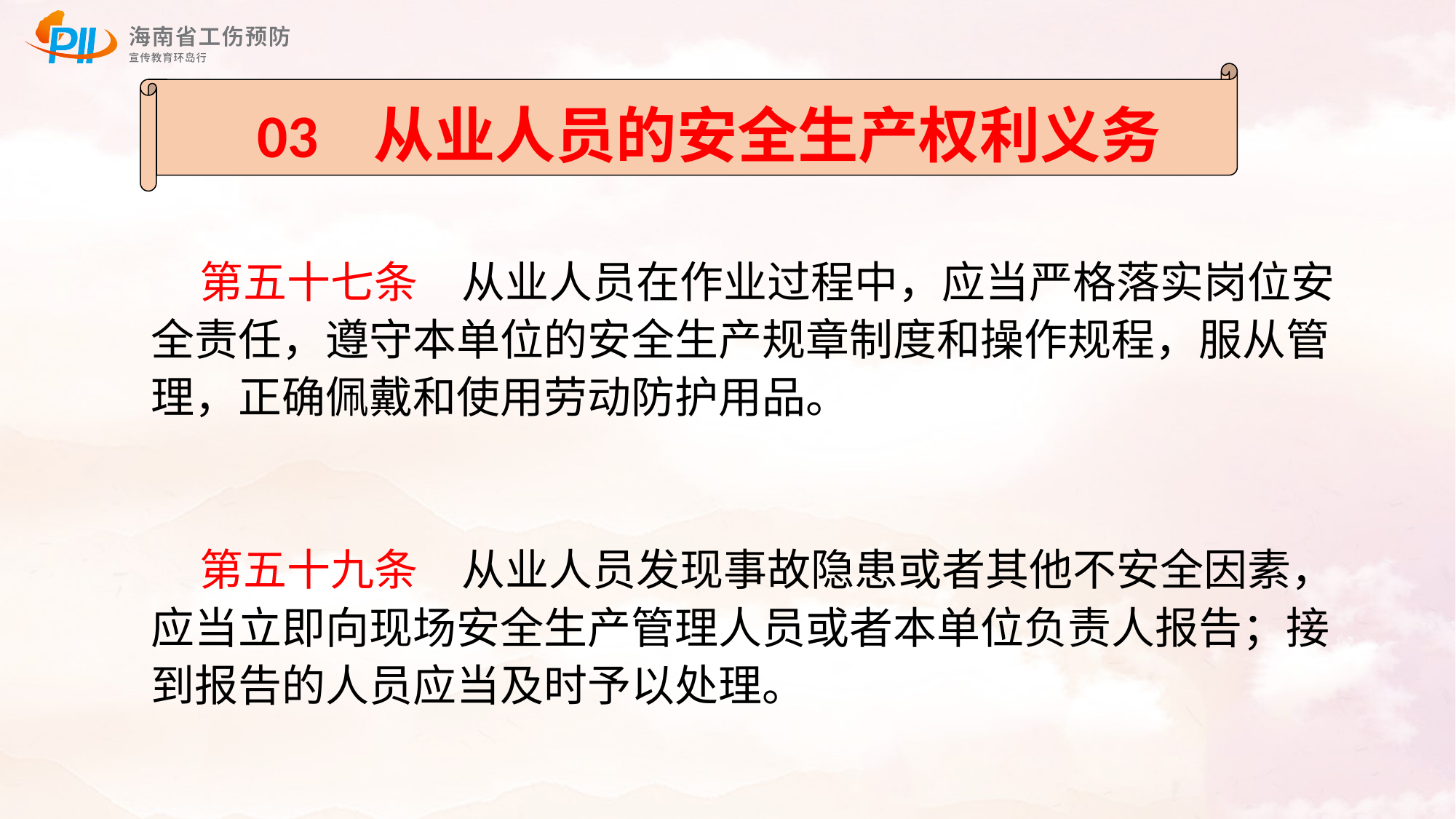

03   从业人员的安全生产权利义务
第五十七条　从业人员在作业过程中，应当严格落实岗位安全责任，遵守本单位的安全生产规章制度和操作规程，服从管理，正确佩戴和使用劳动防护用品。

第五十九条　从业人员发现事故隐患或者其他不安全因素，应当立即向现场安全生产管理人员或者本单位负责人报告；接到报告的人员应当及时予以处理。